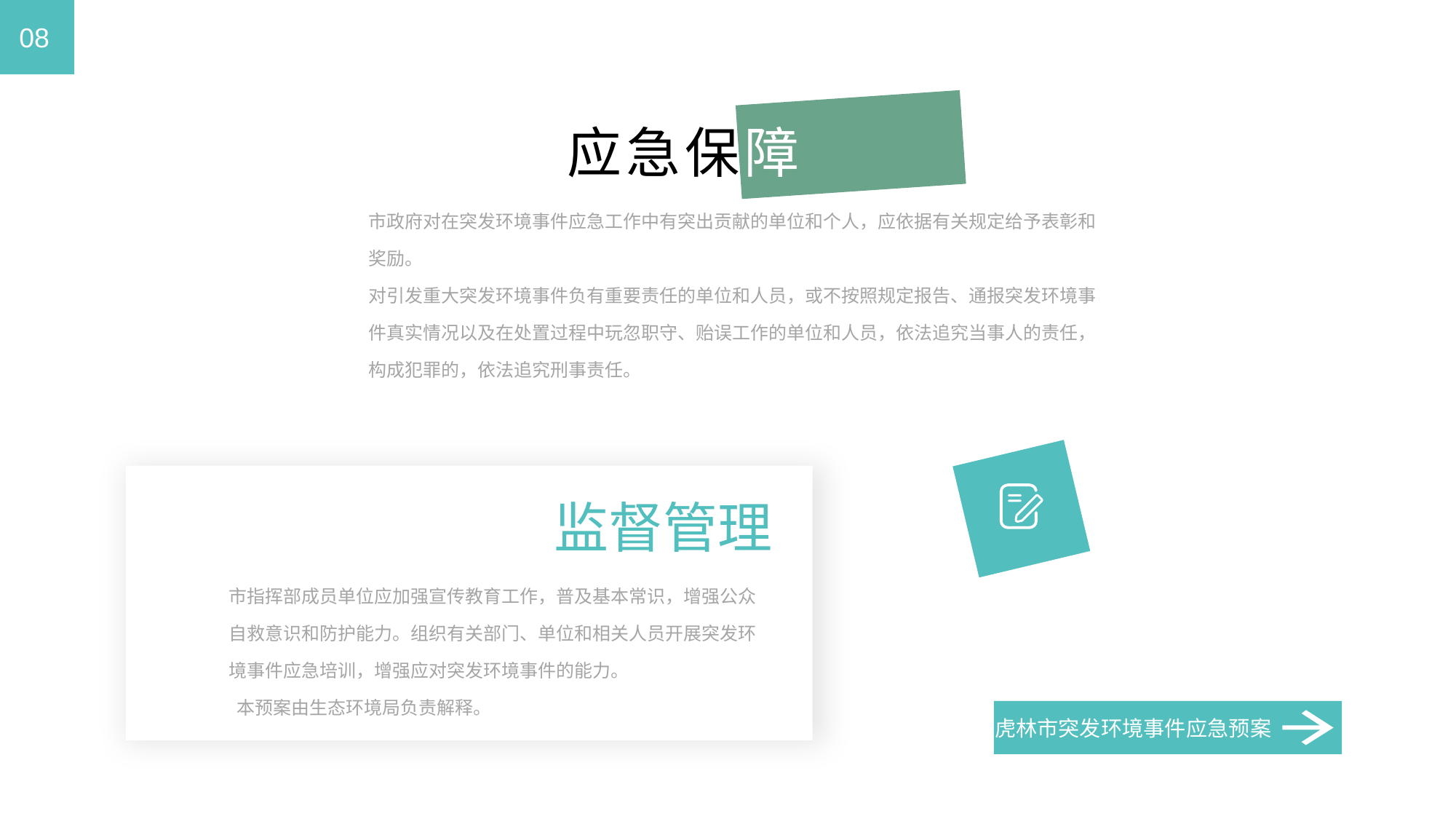

08

应急保障
市政府对在突发环境事件应急工作中有突出贡献的单位和个人，应依据有关规定给予表彰和奖励。
对引发重大突发环境事件负有重要责任的单位和人员，或不按照规定报告、通报突发环境事件真实情况以及在处置过程中玩忽职守、贻误工作的单位和人员，依法追究当事人的责任，构成犯罪的，依法追究刑事责任。

监督管理
市指挥部成员单位应加强宣传教育工作，普及基本常识，增强公众自救意识和防护能力。组织有关部门、单位和相关人员开展突发环境事件应急培训，增强应对突发环境事件的能力。
 本预案由生态环境局负责解释。

虎林市突发环境事件应急预案